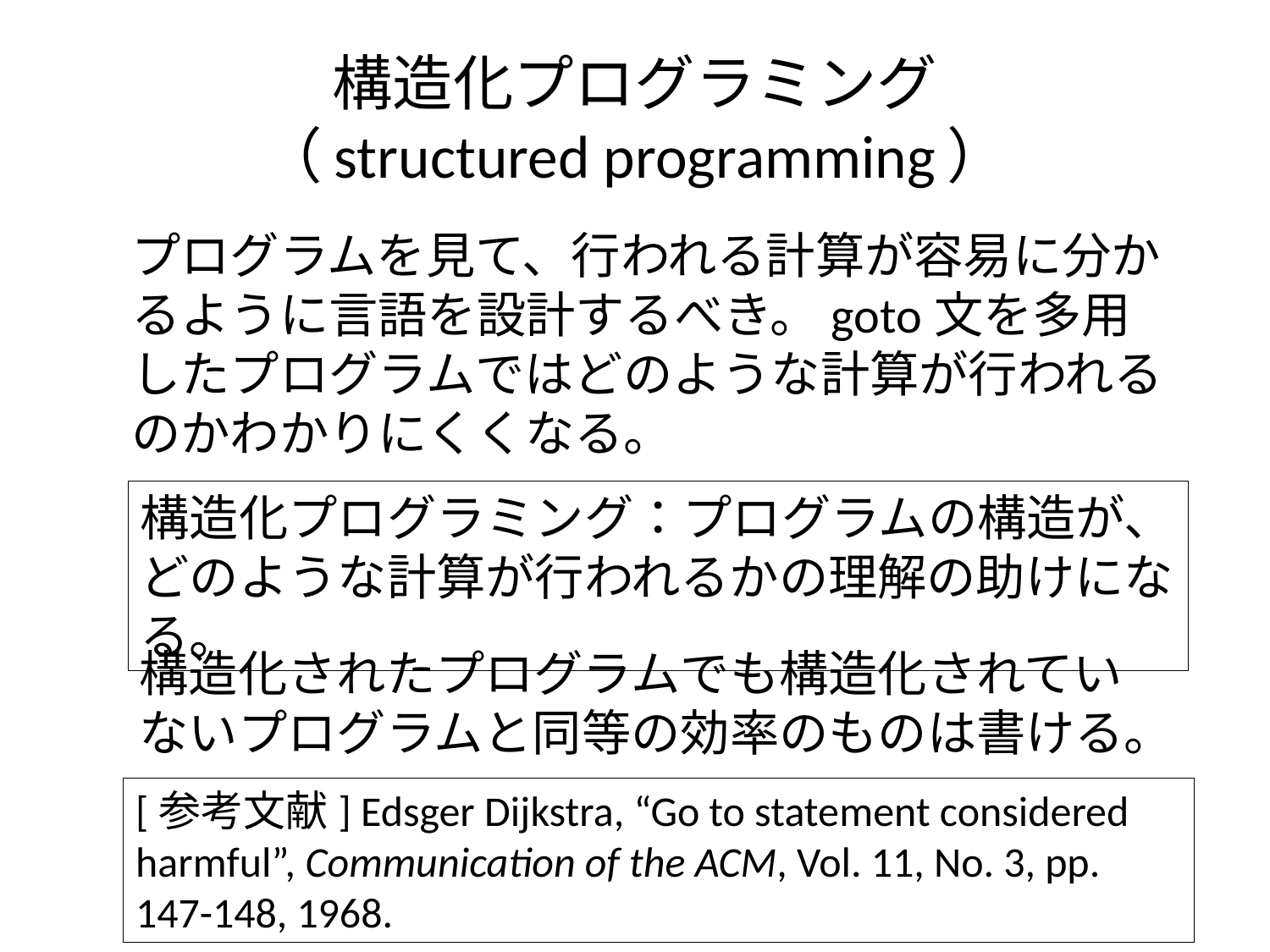

# 構造化プログラミング （structured programming）
プログラムを見て、行われる計算が容易に分かるように言語を設計するべき。goto文を多用したプログラムではどのような計算が行われるのかわかりにくくなる。
構造化プログラミング：プログラムの構造が、どのような計算が行われるかの理解の助けになる。
構造化されたプログラムでも構造化されていないプログラムと同等の効率のものは書ける。
[参考文献] Edsger Dijkstra, “Go to statement considered harmful”, Communication of the ACM, Vol. 11, No. 3, pp. 147-148, 1968.